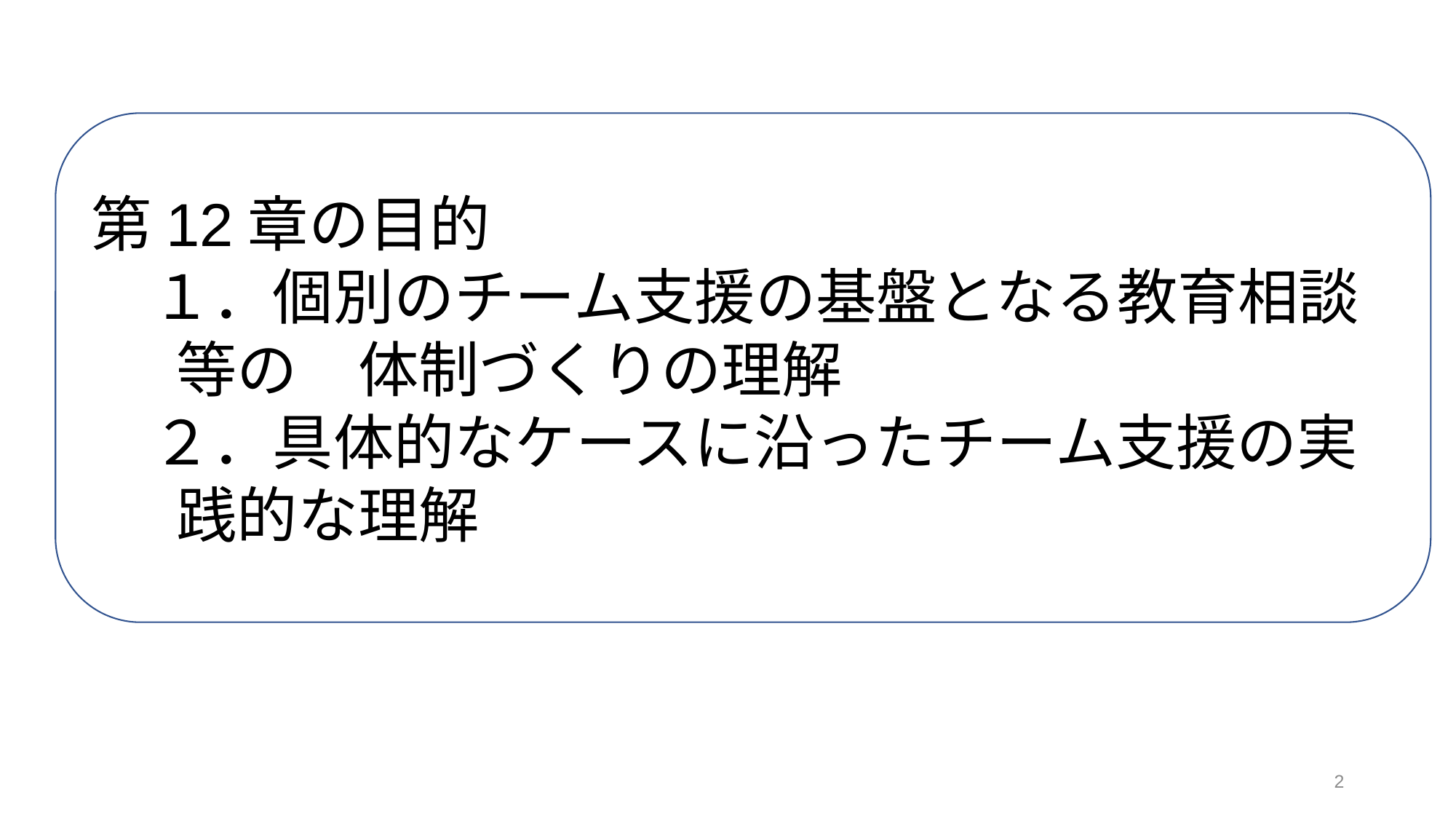

第12章の目的
　１．個別のチーム支援の基盤となる教育相談等の　体制づくりの理解
　２．具体的なケースに沿ったチーム支援の実践的な理解
2